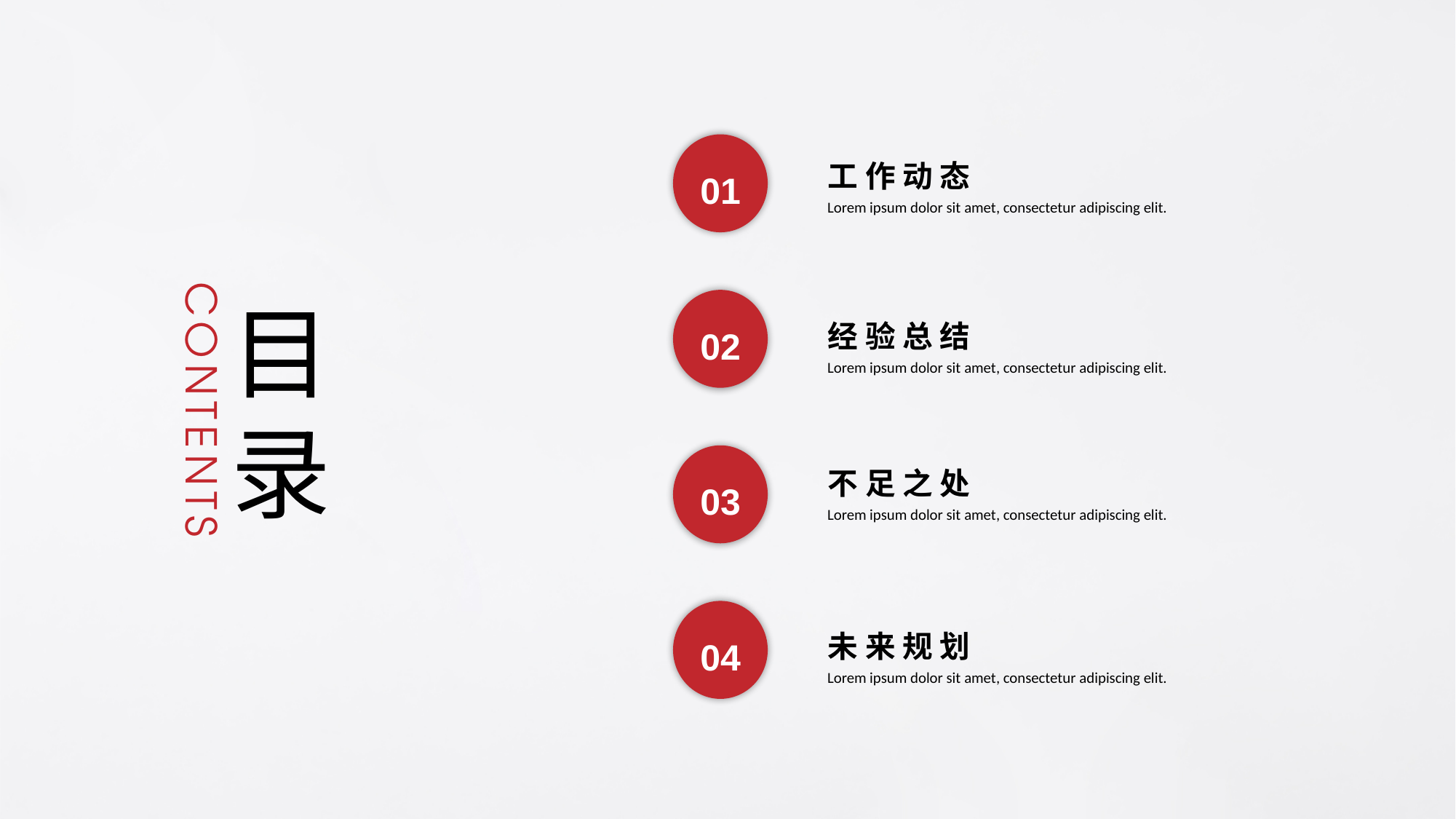

01
02
03
04
工 作 动 态
Lorem ipsum dolor sit amet, consectetur adipiscing elit.
经 验 总 结
Lorem ipsum dolor sit amet, consectetur adipiscing elit.
不 足 之 处
Lorem ipsum dolor sit amet, consectetur adipiscing elit.
未 来 规 划
Lorem ipsum dolor sit amet, consectetur adipiscing elit.
目
录
CONTENTS